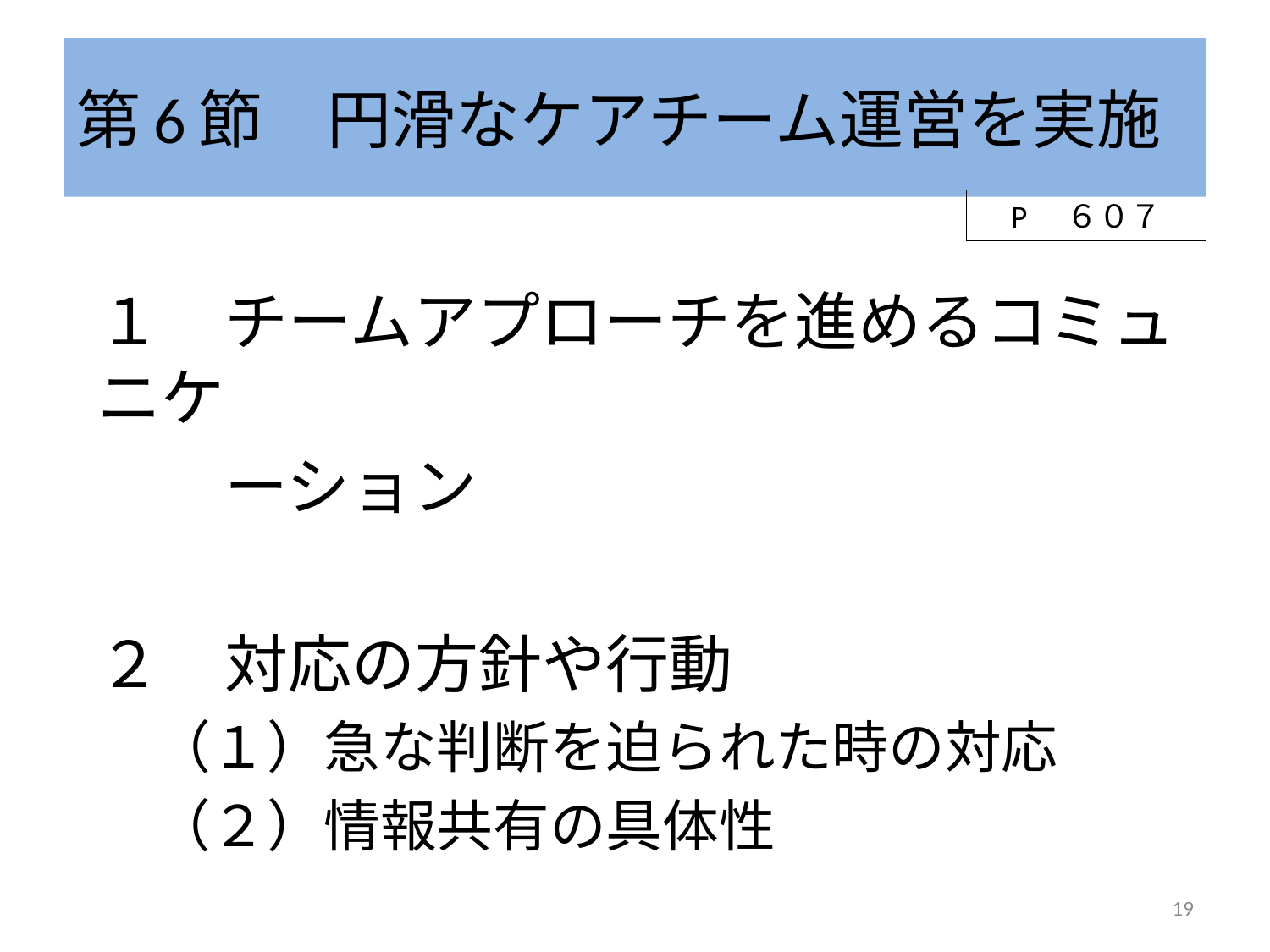

# 第6節　円滑なケアチーム運営を実施
P　６０７
１　チームアプローチを進めるコミュニケ
　　ーション

２　対応の方針や行動
　（１）急な判断を迫られた時の対応
　（２）情報共有の具体性

19